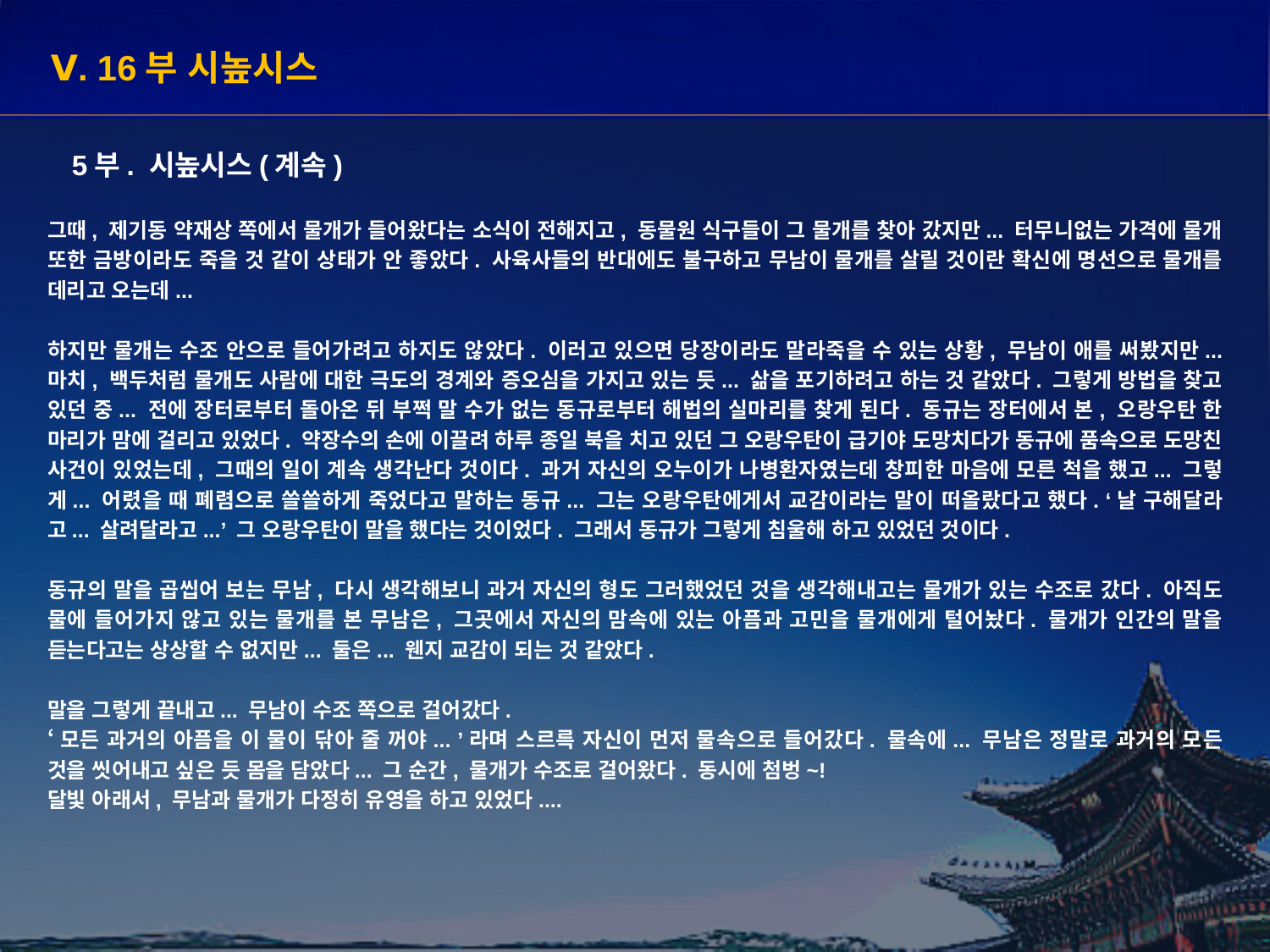

Ⅴ. 16부 시높시스

5부. 시높시스(계속)

그때, 제기동 약재상 쪽에서 물개가 들어왔다는 소식이 전해지고, 동물원 식구들이 그 물개를 찾아 갔지만... 터무니없는 가격에 물개 또한 금방이라도 죽을 것 같이 상태가 안 좋았다. 사육사들의 반대에도 불구하고 무남이 물개를 살릴 것이란 확신에 명선으로 물개를 데리고 오는데...

하지만 물개는 수조 안으로 들어가려고 하지도 않았다. 이러고 있으면 당장이라도 말라죽을 수 있는 상황, 무남이 애를 써봤지만... 마치, 백두처럼 물개도 사람에 대한 극도의 경계와 증오심을 가지고 있는 듯... 삶을 포기하려고 하는 것 같았다. 그렇게 방법을 찾고 있던 중... 전에 장터로부터 돌아온 뒤 부쩍 말 수가 없는 동규로부터 해법의 실마리를 찾게 된다. 동규는 장터에서 본, 오랑우탄 한 마리가 맘에 걸리고 있었다. 약장수의 손에 이끌려 하루 종일 북을 치고 있던 그 오랑우탄이 급기야 도망치다가 동규에 품속으로 도망친 사건이 있었는데, 그때의 일이 계속 생각난다 것이다. 과거 자신의 오누이가 나병환자였는데 창피한 마음에 모른 척을 했고... 그렇게... 어렸을 때 폐렴으로 쓸쓸하게 죽었다고 말하는 동규... 그는 오랑우탄에게서 교감이라는 말이 떠올랐다고 했다. ‘날 구해달라고... 살려달라고...’ 그 오랑우탄이 말을 했다는 것이었다. 그래서 동규가 그렇게 침울해 하고 있었던 것이다.

동규의 말을 곱씹어 보는 무남, 다시 생각해보니 과거 자신의 형도 그러했었던 것을 생각해내고는 물개가 있는 수조로 갔다. 아직도 물에 들어가지 않고 있는 물개를 본 무남은, 그곳에서 자신의 맘속에 있는 아픔과 고민을 물개에게 털어놨다. 물개가 인간의 말을 듣는다고는 상상할 수 없지만... 둘은... 웬지 교감이 되는 것 같았다.

말을 그렇게 끝내고... 무남이 수조 쪽으로 걸어갔다.
‘모든 과거의 아픔을 이 물이 닦아 줄 꺼야... ’라며 스르륵 자신이 먼저 물속으로 들어갔다. 물속에... 무남은 정말로 과거의 모든 것을 씻어내고 싶은 듯 몸을 담았다... 그 순간, 물개가 수조로 걸어왔다. 동시에 첨벙~!
달빛 아래서, 무남과 물개가 다정히 유영을 하고 있었다....